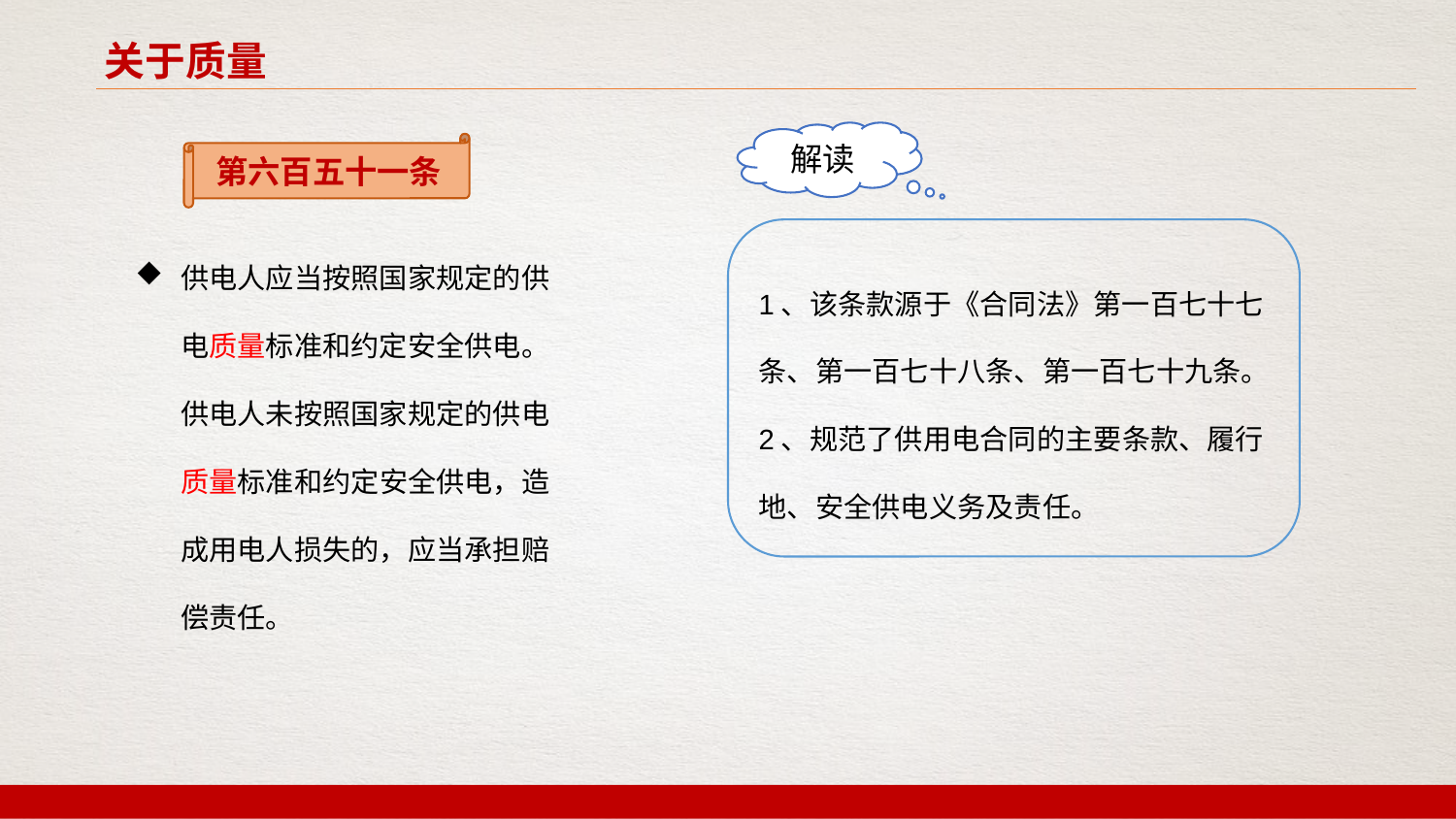

关于质量
解读
第六百五十一条
供电人应当按照国家规定的供电质量标准和约定安全供电。供电人未按照国家规定的供电质量标准和约定安全供电，造成用电人损失的，应当承担赔偿责任。
1、该条款源于《合同法》第一百七十七条、第一百七十八条、第一百七十九条。
2、规范了供用电合同的主要条款、履行地、安全供电义务及责任。